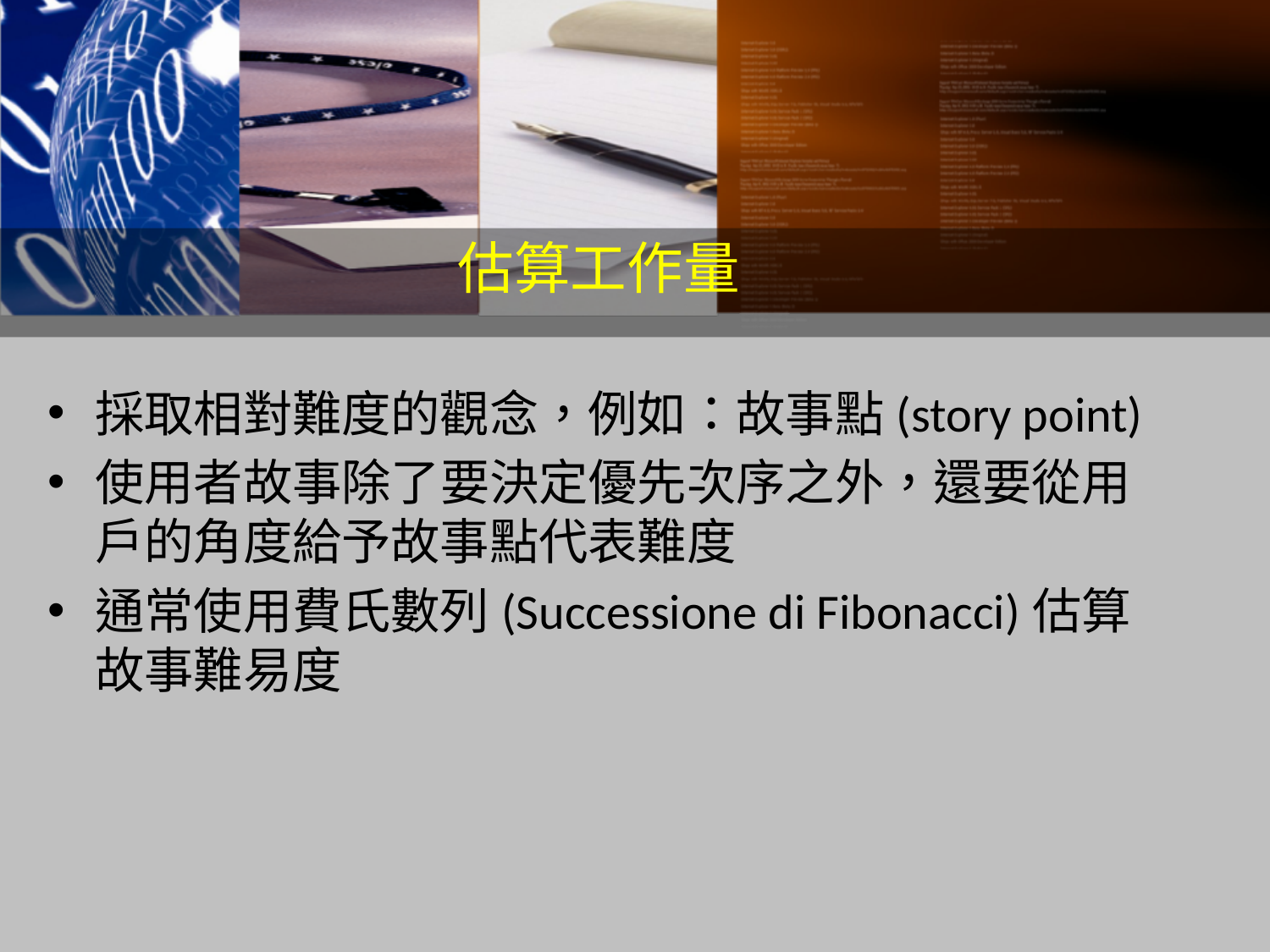

估算工作量
採取相對難度的觀念，例如：故事點(story point)
使用者故事除了要決定優先次序之外，還要從用戶的角度給予故事點代表難度
通常使用費氏數列(Successione di Fibonacci)估算故事難易度